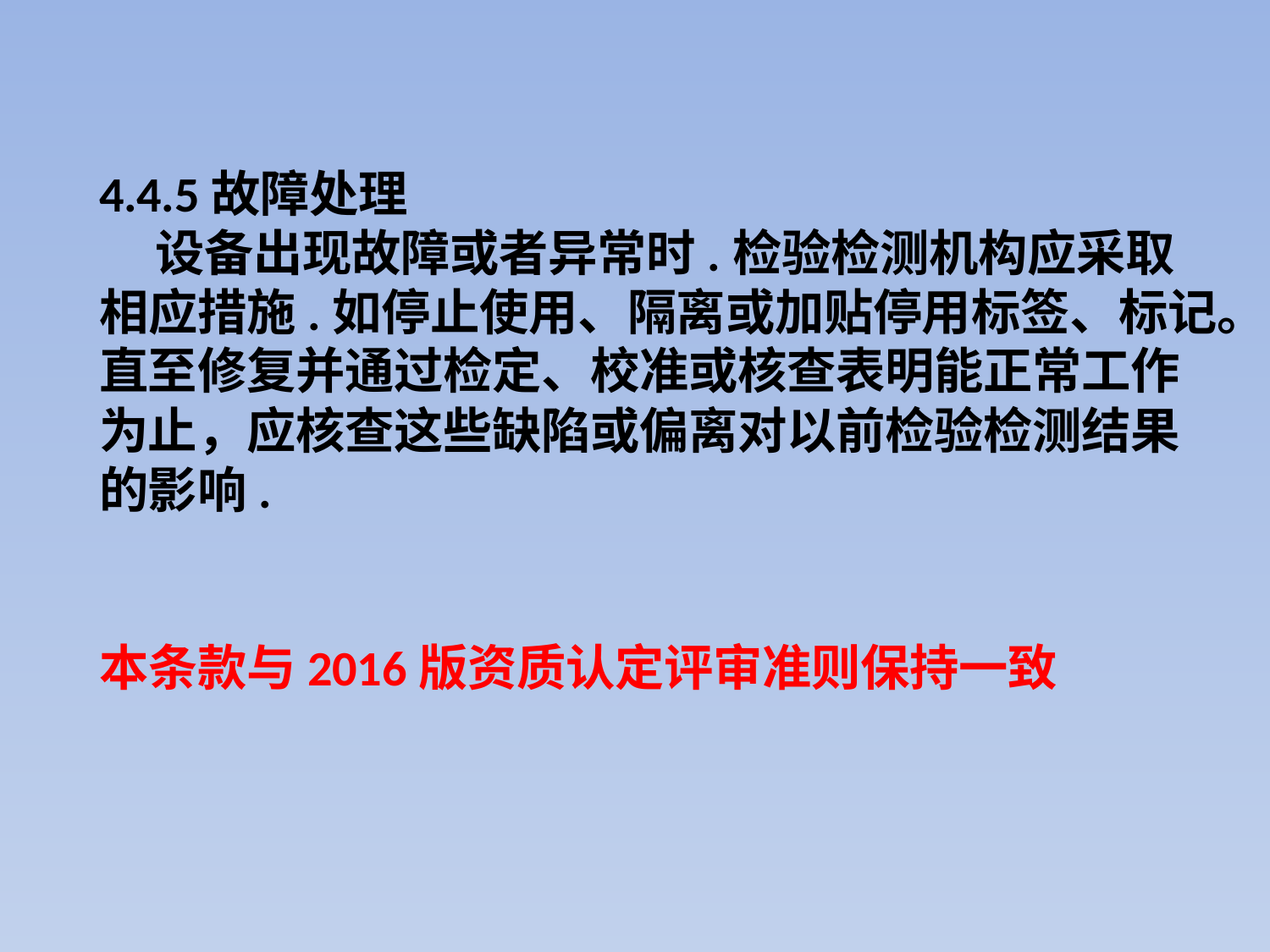

4.4.5故障处理
    设备出现故障或者异常时.检验检测机构应采取相应措施.如停止使用、隔离或加贴停用标签、标记。直至修复并通过检定、校准或核查表明能正常工作为止，应核查这些缺陷或偏离对以前检验检测结果的影响.

本条款与2016版资质认定评审准则保持一致